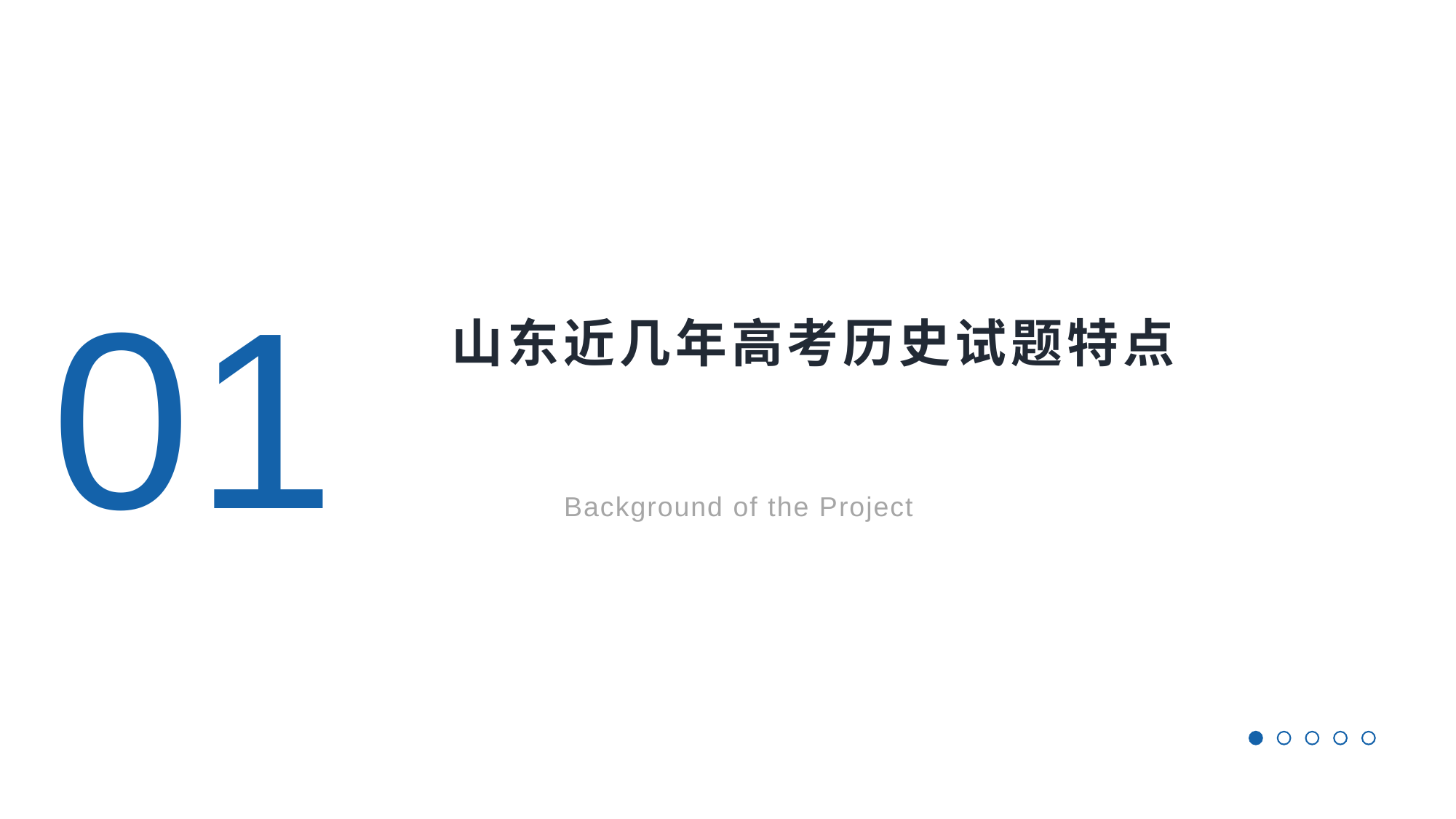

01
# 山东近几年高考历史试题特点
Background of the Project